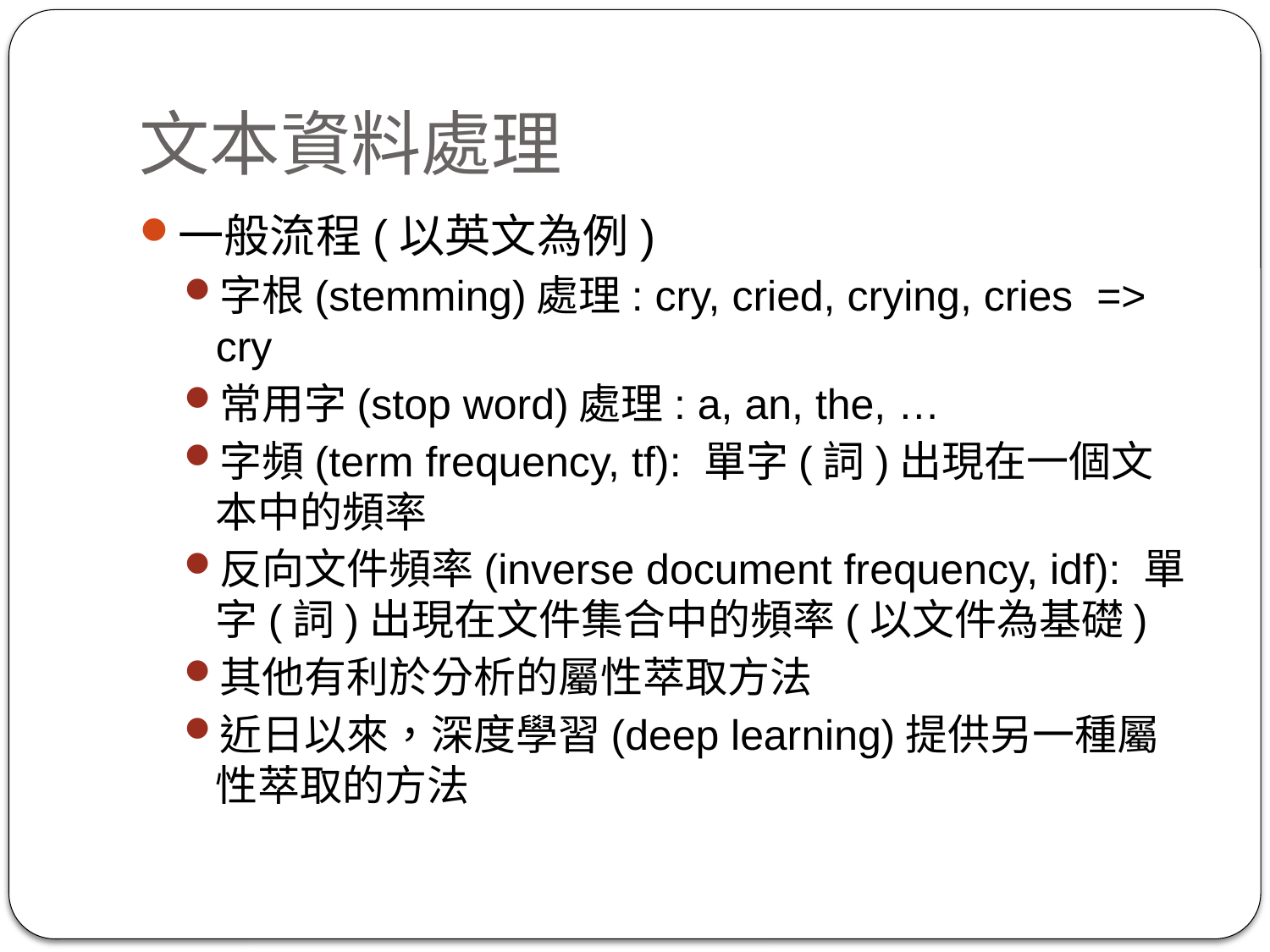

# 文本資料處理
一般流程(以英文為例)
字根(stemming)處理: cry, cried, crying, cries  => cry
常用字(stop word)處理: a, an, the, …
字頻(term frequency, tf): 單字(詞)出現在一個文本中的頻率
反向文件頻率(inverse document frequency, idf): 單字(詞)出現在文件集合中的頻率(以文件為基礎)
其他有利於分析的屬性萃取方法
近日以來，深度學習(deep learning)提供另一種屬性萃取的方法